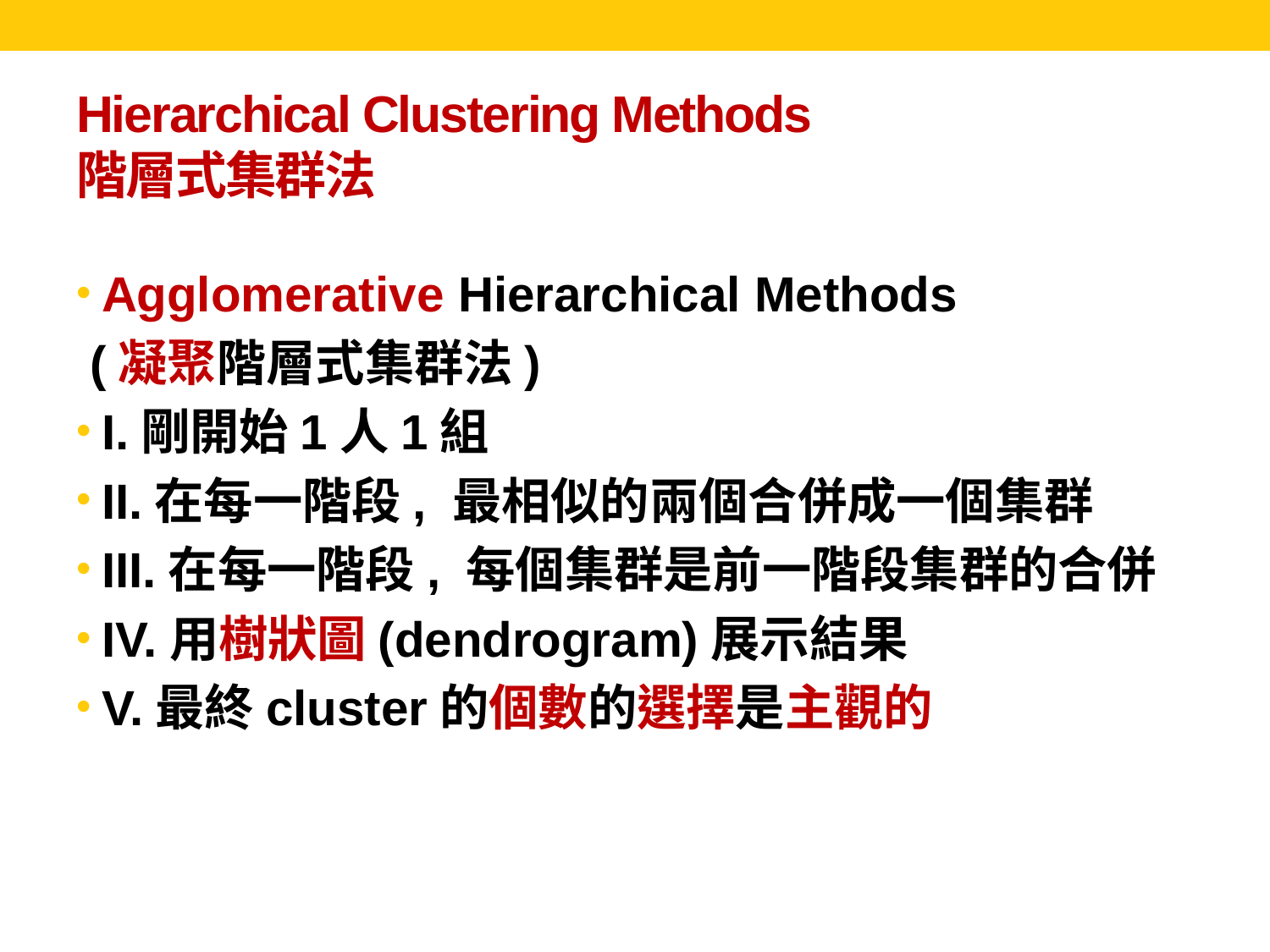

# Hierarchical Clustering Methods 階層式集群法
Agglomerative Hierarchical Methods
 (凝聚階層式集群法)
I.剛開始1人1組
II.在每一階段, 最相似的兩個合併成一個集群
III.在每一階段, 每個集群是前一階段集群的合併
IV.用樹狀圖(dendrogram)展示結果
V.最終cluster的個數的選擇是主觀的